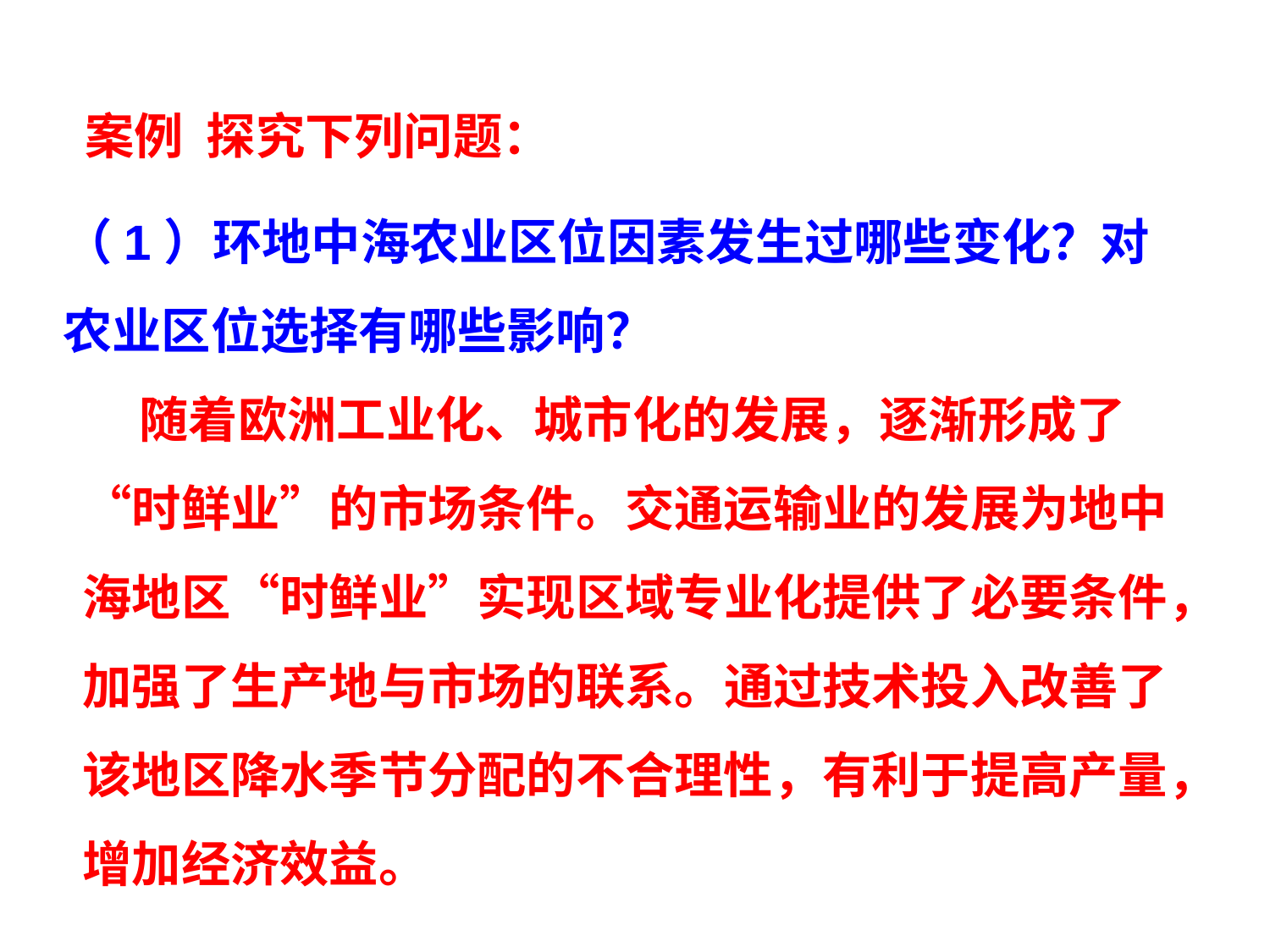

案例  探究下列问题：
（1）环地中海农业区位因素发生过哪些变化？对农业区位选择有哪些影响？
    随着欧洲工业化、城市化的发展，逐渐形成了“时鲜业”的市场条件。交通运输业的发展为地中海地区“时鲜业”实现区域专业化提供了必要条件，加强了生产地与市场的联系。通过技术投入改善了该地区降水季节分配的不合理性，有利于提高产量，增加经济效益。